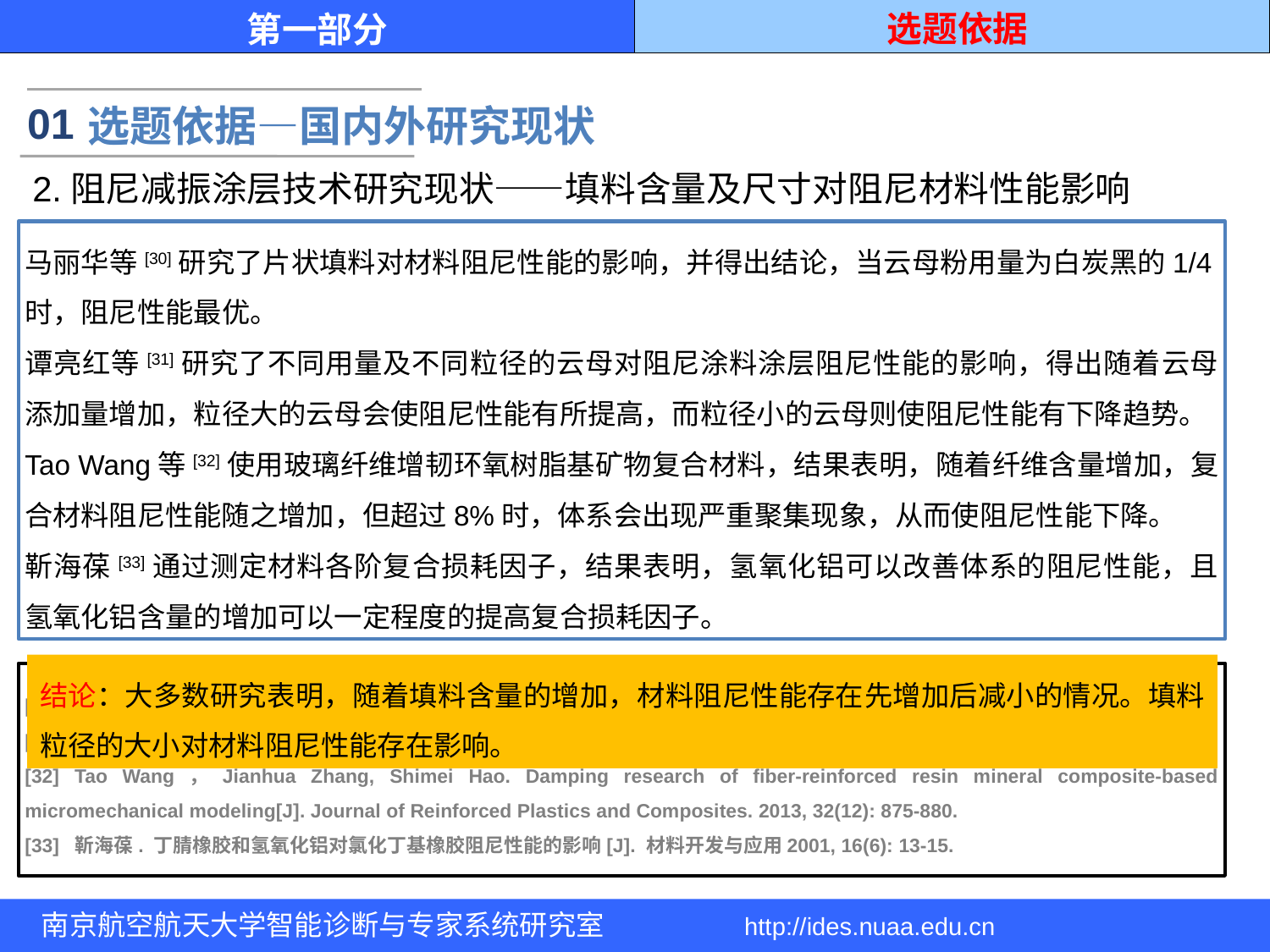

选题依据
第一部分
01
选题依据—国内外研究现状
2.阻尼减振涂层技术研究现状——填料含量及尺寸对阻尼材料性能影响
马丽华等[30]研究了片状填料对材料阻尼性能的影响，并得出结论，当云母粉用量为白炭黑的1/4时，阻尼性能最优。
谭亮红等[31]研究了不同用量及不同粒径的云母对阻尼涂料涂层阻尼性能的影响，得出随着云母添加量增加，粒径大的云母会使阻尼性能有所提高，而粒径小的云母则使阻尼性能有下降趋势。
Tao Wang等[32]使用玻璃纤维增韧环氧树脂基矿物复合材料，结果表明，随着纤维含量增加，复合材料阻尼性能随之增加，但超过8%时，体系会出现严重聚集现象，从而使阻尼性能下降。
靳海葆[33]通过测定材料各阶复合损耗因子，结果表明，氢氧化铝可以改善体系的阻尼性能，且氢氧化铝含量的增加可以一定程度的提高复合损耗因子。
结论：大多数研究表明，随着填料含量的增加，材料阻尼性能存在先增加后减小的情况。填料粒径的大小对材料阻尼性能存在影响。
[30] 马丽华, 高永忠, 马卫东等. 粘弹性高温阻尼材料的研究[J]. 工程塑料应用. 1999, 27 (8): 5-7.
[31] 谭亮红, 周志诚, 贺才春. 水性阻尼涂料的动态力学性能研究[J]. 涂料工业. 2006, 36(11): 5-7.
[32] Tao Wang，Jianhua Zhang, Shimei Hao. Damping research of fiber-reinforced resin mineral composite-based micromechanical modeling[J]. Journal of Reinforced Plastics and Composites. 2013, 32(12): 875-880.
[33]  靳海葆. 丁腈橡胶和氢氧化铝对氯化丁基橡胶阻尼性能的影响[J]. 材料开发与应用2001, 16(6): 13-15.
南京航空航天大学智能诊断与专家系统研究室                 http://ides.nuaa.edu.cn